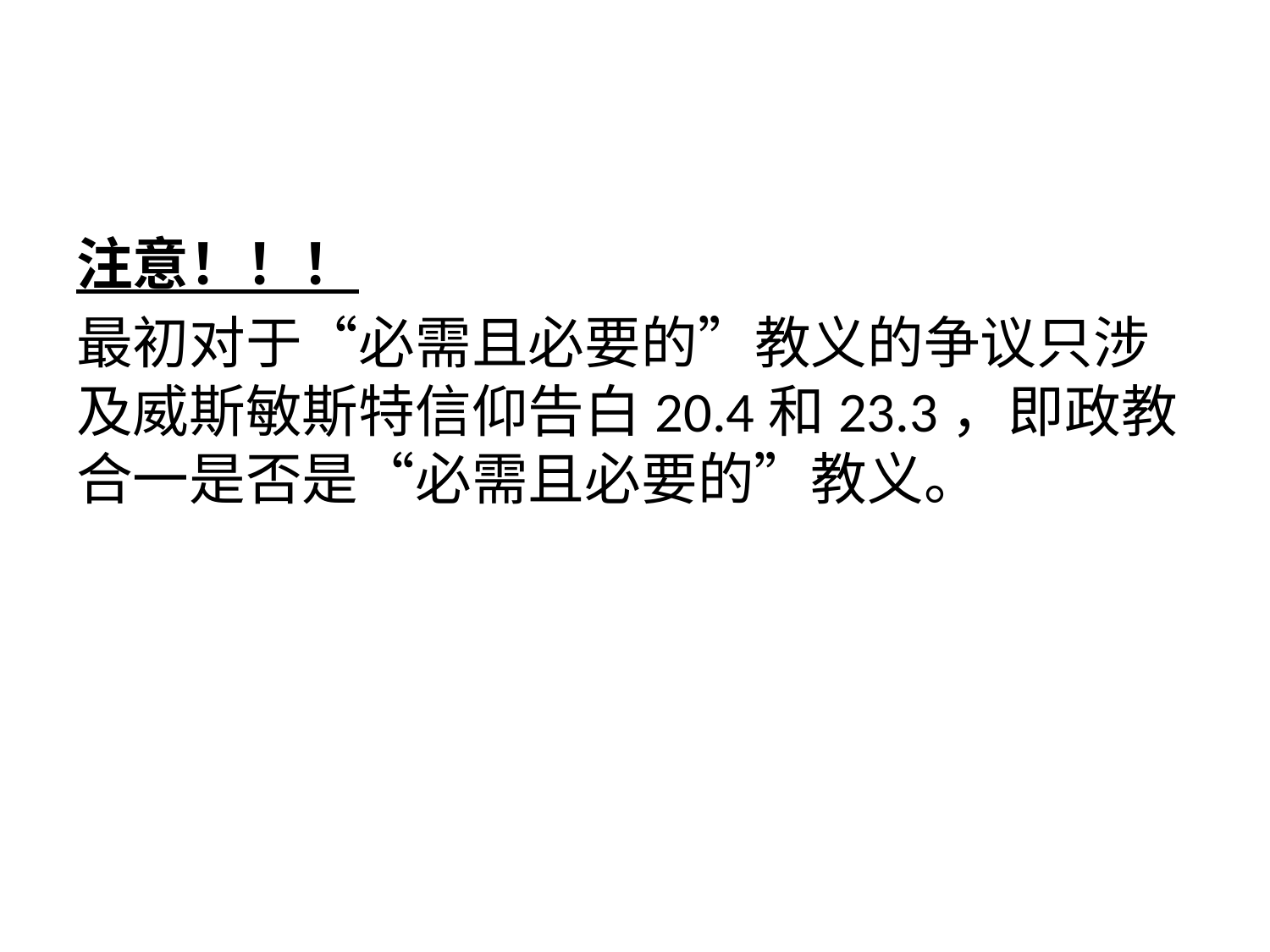

#
注意！！！
最初对于“必需且必要的”教义的争议只涉及威斯敏斯特信仰告白20.4和23.3，即政教合一是否是“必需且必要的”教义。